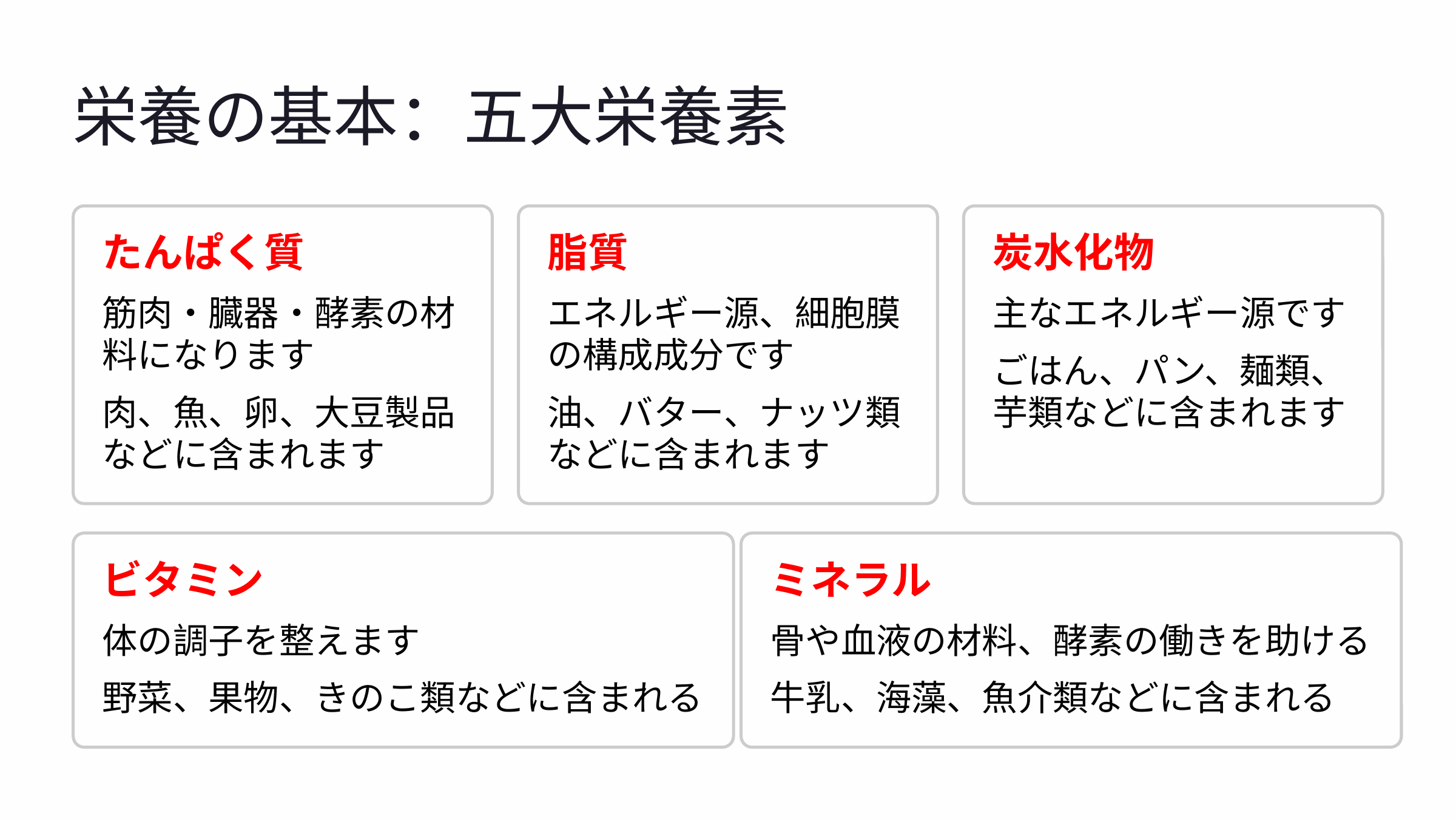

栄養の基本：五大栄養素

たんぱく質
脂質
炭水化物
筋肉・臓器・酵素の材料になります
エネルギー源、細胞膜の構成成分です
主なエネルギー源です
ごはん、パン、麺類、芋類などに含まれます
肉、魚、卵、大豆製品などに含まれます
油、バター、ナッツ類などに含まれます

ビタミン
ミネラル
体の調子を整えます
骨や血液の材料、酵素の働きを助ける
野菜、果物、きのこ類などに含まれる
牛乳、海藻、魚介類などに含まれる